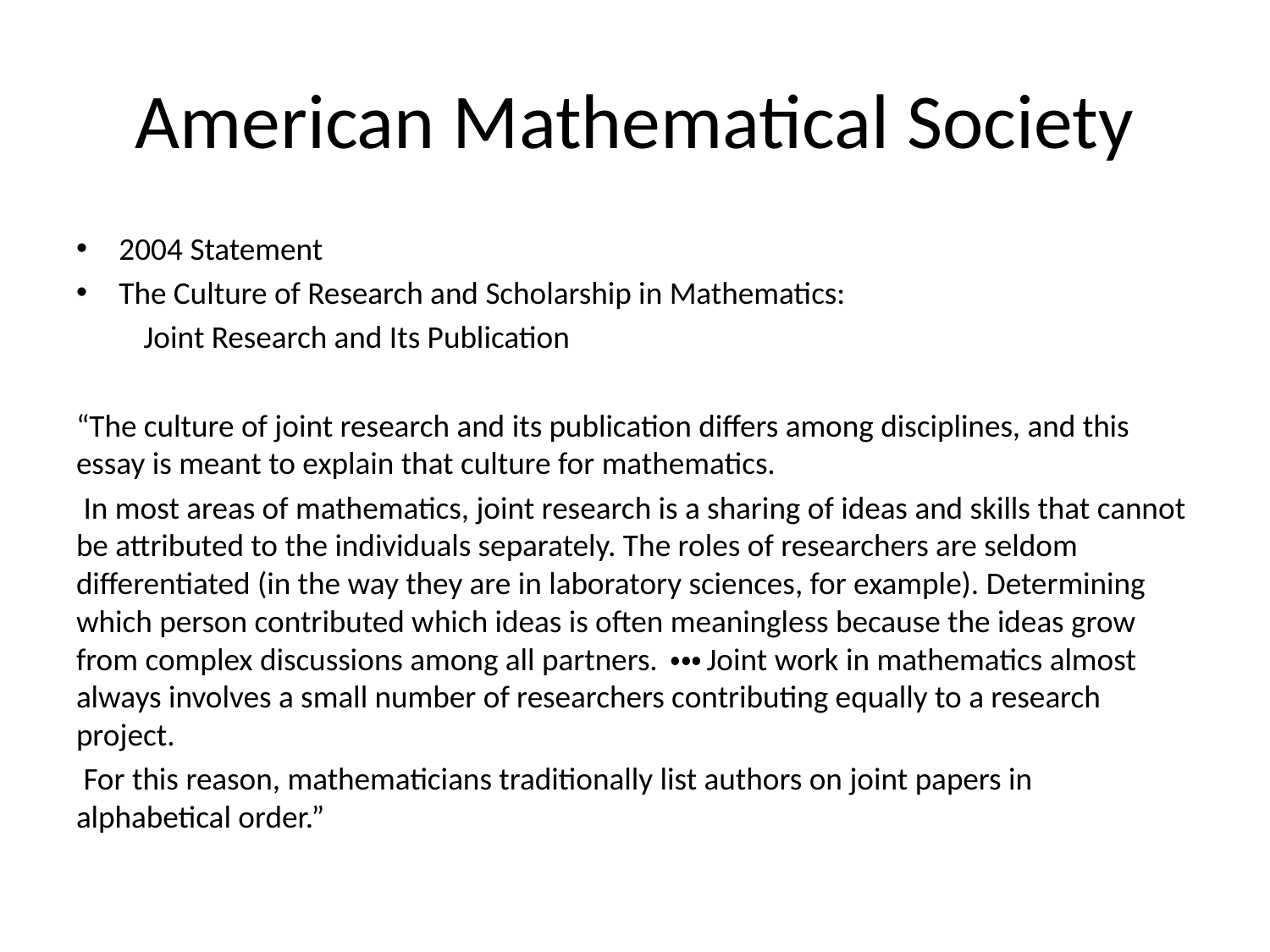

# American Mathematical Society
2004 Statement
The Culture of Research and Scholarship in Mathematics:
　　Joint Research and Its Publication

“The culture of joint research and its publication differs among disciplines, and this essay is meant to explain that culture for mathematics.
 In most areas of mathematics, joint research is a sharing of ideas and skills that cannot be attributed to the individuals separately. The roles of researchers are seldom differentiated (in the way they are in laboratory sciences, for example). Determining which person contributed which ideas is often meaningless because the ideas grow from complex discussions among all partners. ・・・Joint work in mathematics almost always involves a small number of researchers contributing equally to a research project.
 For this reason, mathematicians traditionally list authors on joint papers in alphabetical order.”